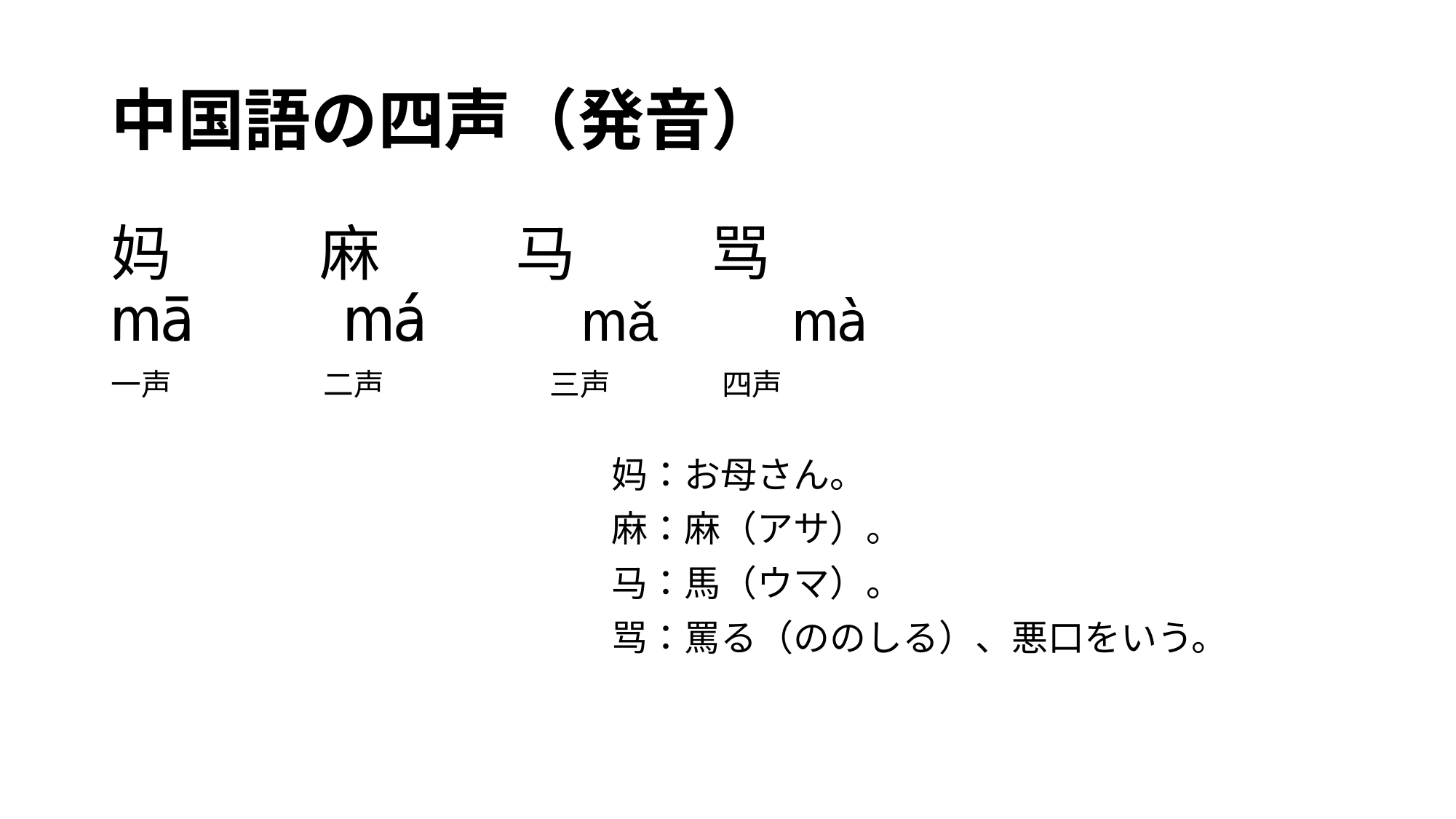

# 中国語の四声（発音）
妈  　　麻 　　马 　　骂　
mā　　má　 　mǎ　　mà
一声　　　　　二声　　　　　  三声　　　   四声

妈：お母さん。
麻：麻（アサ）。
马：馬（ウマ）。
骂：罵る（ののしる）、悪口をいう。